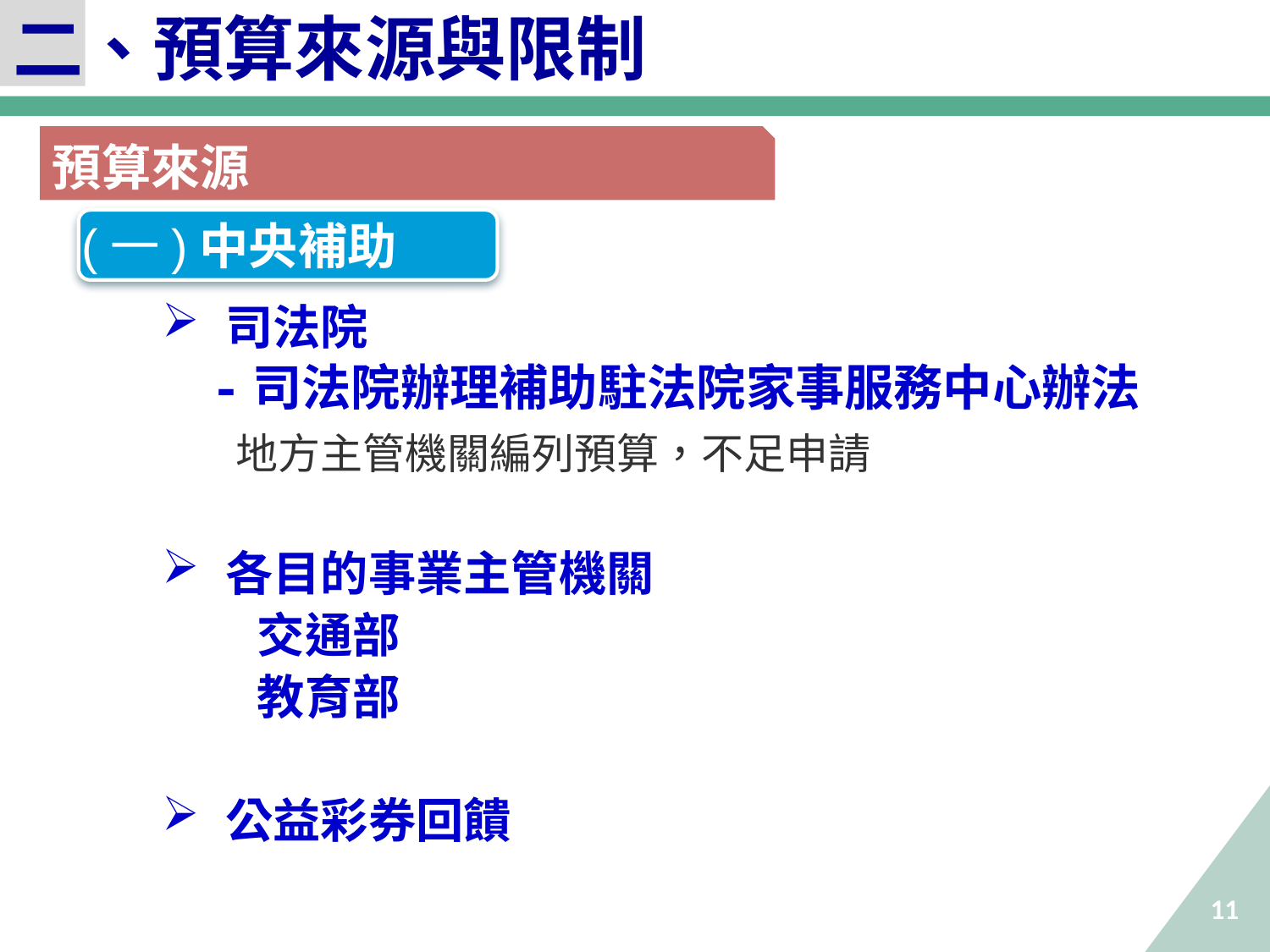

二、預算來源與限制

預算來源
(一)中央補助

司法院
-司法院辦理補助駐法院家事服務中心辦法
地方主管機關編列預算，不足申請

各目的事業主管機關
　　交通部
　　教育部

公益彩券回饋

11